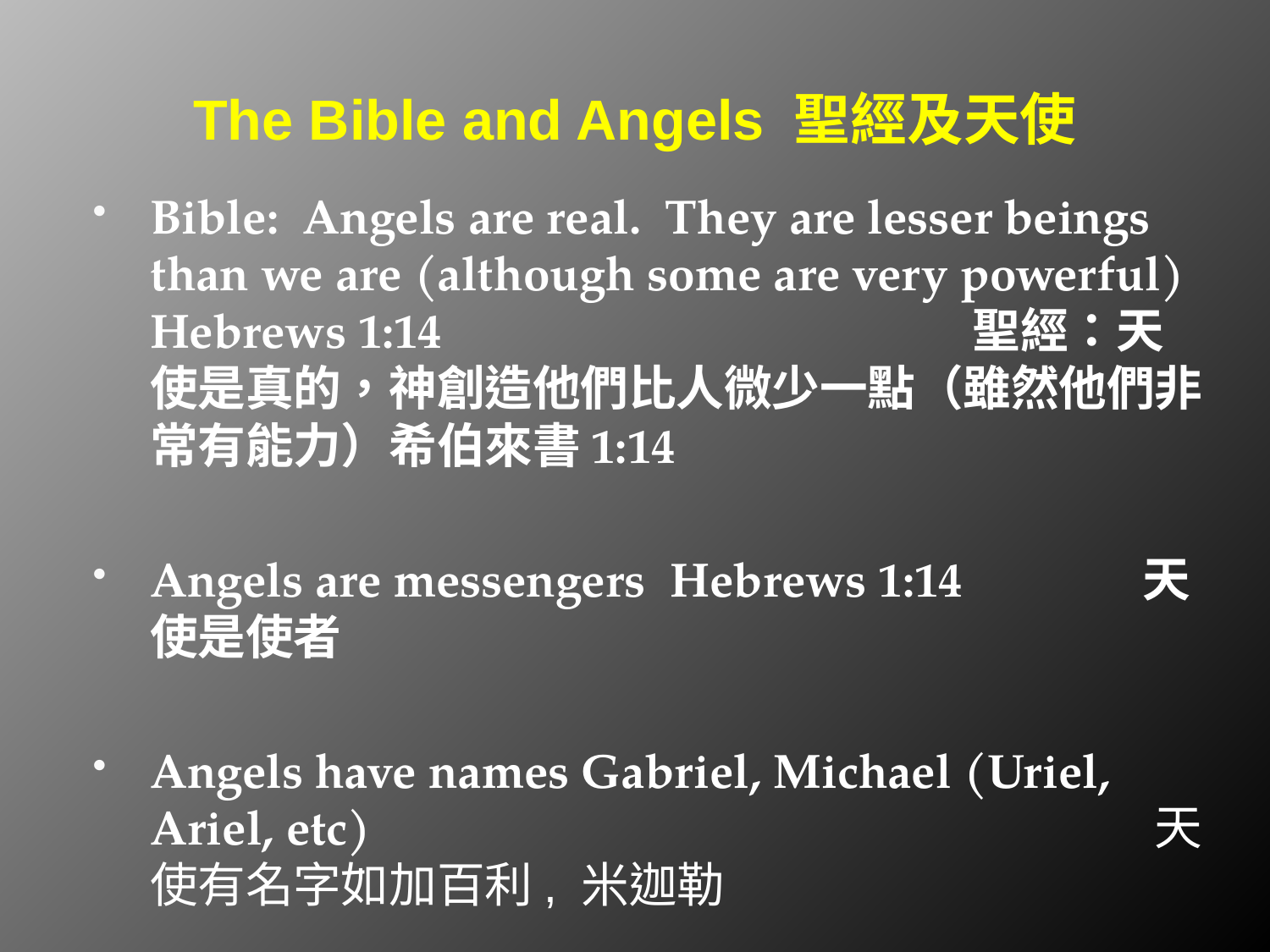

# The Bible and Angels 聖經及天使
Bible:  Angels are real.  They are lesser beings than we are (although some are very powerful)  Hebrews 1:14                                    		      聖經：天使是真的，神創造他們比人微少一點（雖然他們非常有能力）希伯來書1:14

Angels are messengers  Hebrews 1:14              天使是使者

Angels have names Gabriel, Michael (Uriel, Ariel, etc)                                                                天使有名字如加百利, 米迦勒